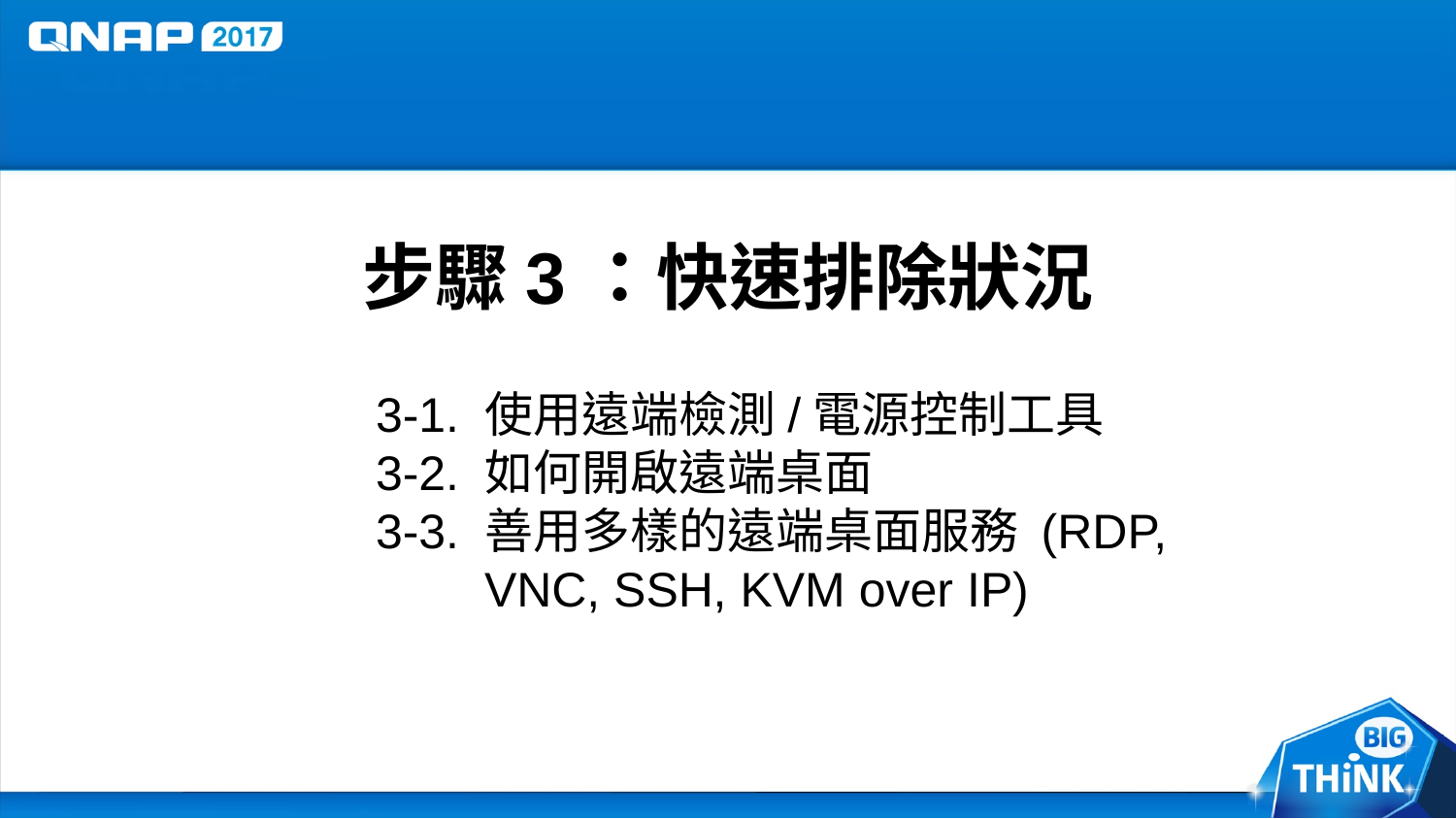

# 步驟3：快速排除狀況
3-1. 使用遠端檢測/電源控制工具
3-2. 如何開啟遠端桌面
3-3. 善用多樣的遠端桌面服務 (RDP,
        VNC, SSH, KVM over IP)